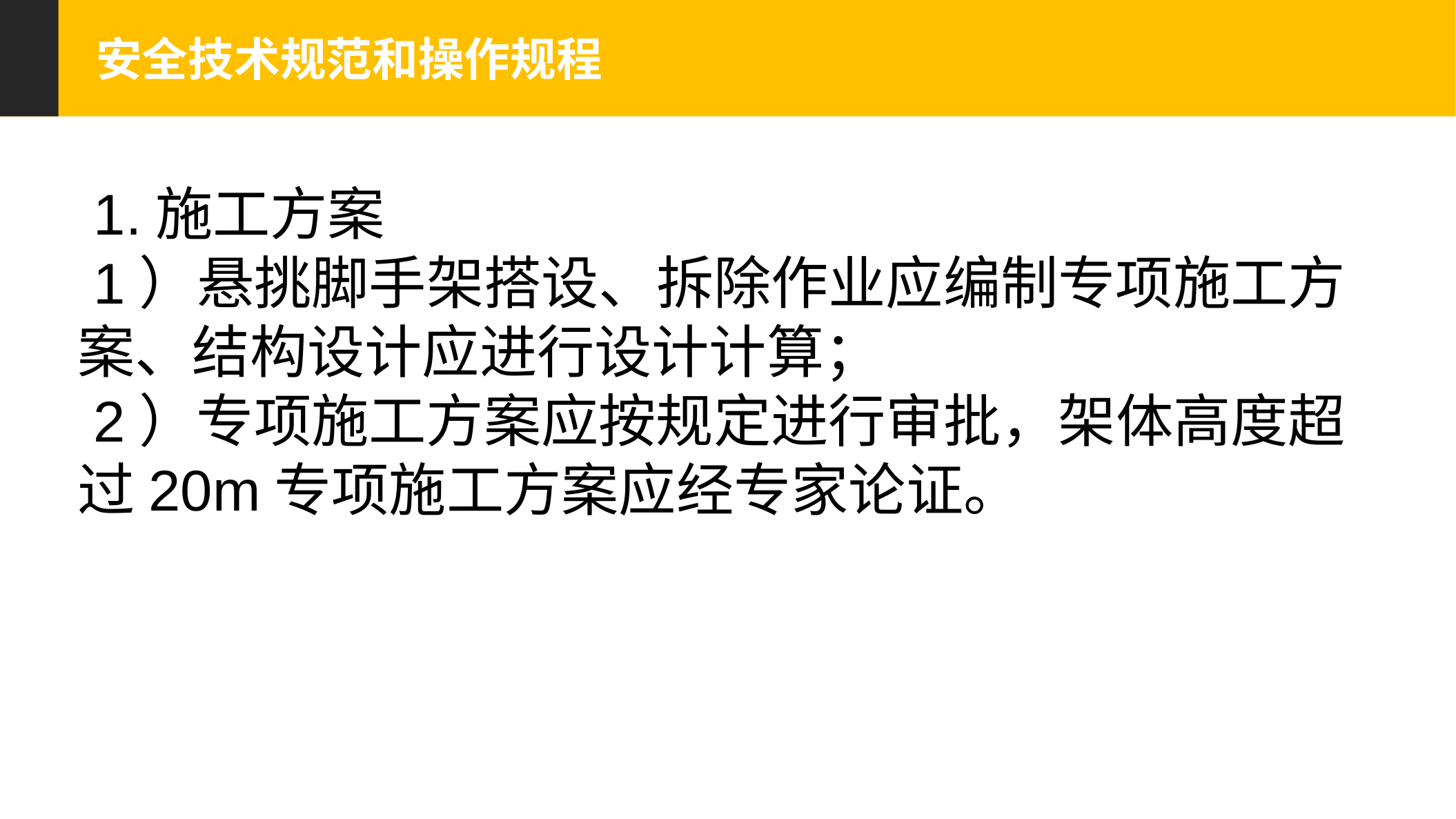

安全技术规范和操作规程
 1.施工方案
 1）悬挑脚手架搭设、拆除作业应编制专项施工方案、结构设计应进行设计计算；
 2）专项施工方案应按规定进行审批，架体高度超过20m专项施工方案应经专家论证。